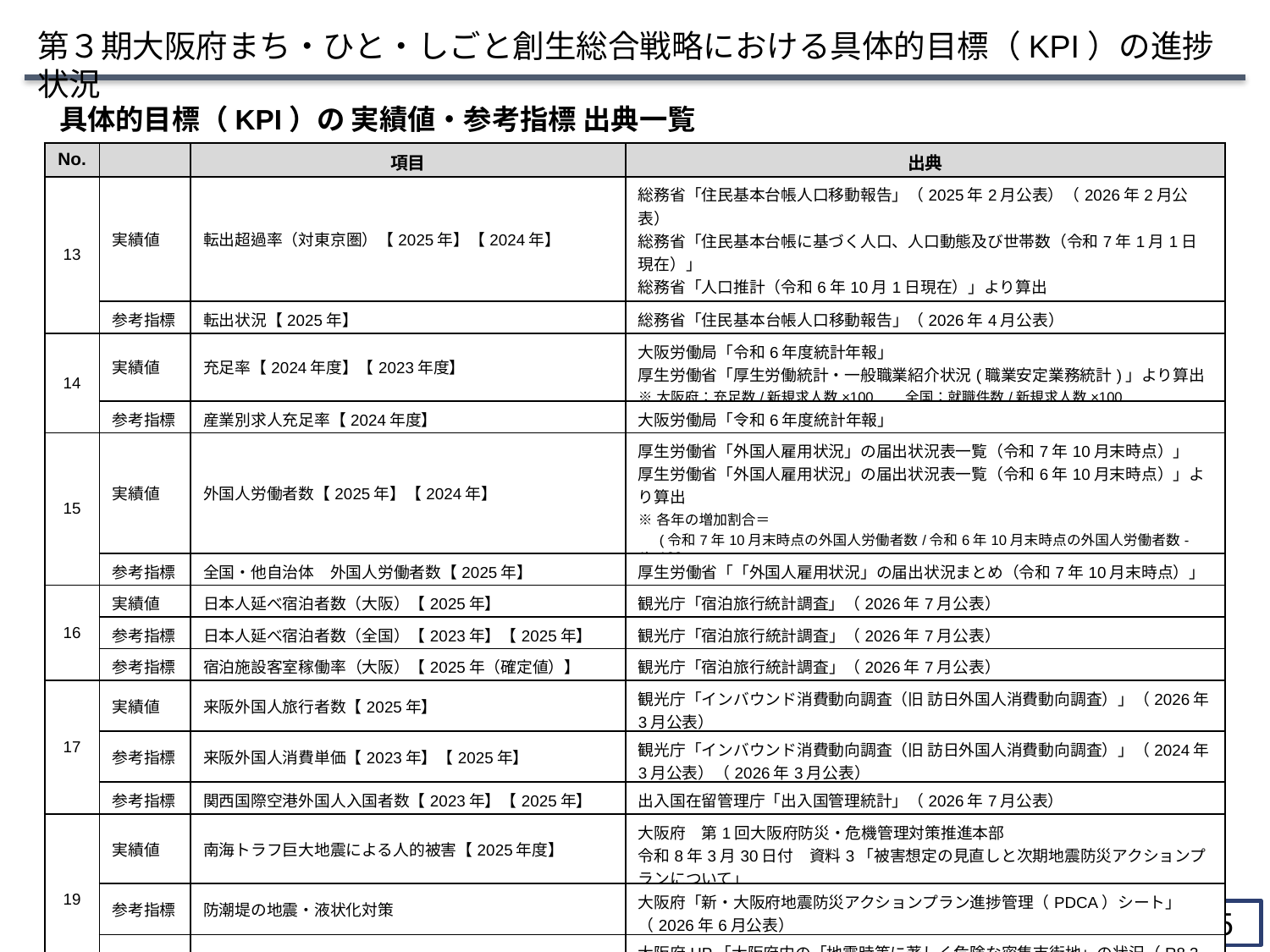

第３期大阪府まち・ひと・しごと創生総合戦略における具体的目標（KPI）の進捗状況
具体的目標（KPI）の 実績値・参考指標 出典一覧
| No. |  | 項目 | 出典 |
| --- | --- | --- | --- |
| 13 | 実績値 | 転出超過率（対東京圏）【2025年】【2024年】 | 総務省「住民基本台帳人口移動報告」（2025年2月公表）（2026年2月公表） 総務省「住民基本台帳に基づく人口、人口動態及び世帯数（令和7年1月1日現在）」 総務省「人口推計（令和6年10月1日現在）」より算出 ※(大阪府から東京圏への転出数－東京圏から大阪府への転入数)/大阪府の総人口×100 |
|  | 参考指標 | 転出状況【2025年】 | 総務省「住民基本台帳人口移動報告」（2026年4月公表） |
| 14 | 実績値 | 充足率【2024年度】【2023年度】 | 大阪労働局「令和6年度統計年報」 厚生労働省「厚生労働統計・一般職業紹介状況(職業安定業務統計)」より算出 ※大阪府：充足数/新規求人数×100　　全国：就職件数/新規求人数×100 |
|  | 参考指標 | 産業別求人充足率【2024年度】 | 大阪労働局「令和6年度統計年報」 |
| 15 | 実績値 | 外国人労働者数【2025年】【2024年】 | 厚生労働省「外国人雇用状況」の届出状況表一覧（令和7年10月末時点）」 厚生労働省「外国人雇用状況」の届出状況表一覧（令和6年10月末時点）」より算出 ※各年の増加割合＝ 　 (令和7年10月末時点の外国人労働者数/令和6年10月末時点の外国人労働者数-1)×100 |
|  | 参考指標 | 全国・他自治体　外国人労働者数【2025年】 | 厚生労働省「「外国人雇用状況」の届出状況まとめ（令和7年10月末時点）」 |
| 16 | 実績値 | 日本人延べ宿泊者数（大阪）【2025年】 | 観光庁「宿泊旅行統計調査」（2026年7月公表） |
|  | 参考指標 | 日本人延べ宿泊者数（全国）【2023年】【2025年】 | 観光庁「宿泊旅行統計調査」（2026年7月公表） |
|  | 参考指標 | 宿泊施設客室稼働率（大阪）【2025年（確定値）】 | 観光庁「宿泊旅行統計調査」（2026年7月公表） |
| 17 | 実績値 | 来阪外国人旅行者数【2025年】 | 観光庁「インバウンド消費動向調査（旧 訪日外国人消費動向調査）」（2026年3月公表） |
| ８ | 参考指標 | 来阪外国人消費単価【2023年】【2025年】 | 観光庁「インバウンド消費動向調査（旧 訪日外国人消費動向調査）」（2024年3月公表）（2026年3月公表） |
| ８ | 参考指標 | 関西国際空港外国人入国者数【2023年】【2025年】 | 出入国在留管理庁「出入国管理統計」（2026年7月公表） |
| 19 | 実績値 | 南海トラフ巨大地震による人的被害【2025年度】 | 大阪府　第1回大阪府防災・危機管理対策推進本部 令和8年3月30日付　資料3「被害想定の見直しと次期地震防災アクションプランについて」 |
|  | 参考指標 | 防潮堤の地震・液状化対策 | 大阪府「新・大阪府地震防災アクションプラン進捗管理（PDCA）シート」（2026年6月公表） |
|  | 参考指標 | 密集市街地対策の状況 | 大阪府HP「大阪府内の「地震時等に著しく危険な密集市街地」の状況（R8.3月時点）」 |
15